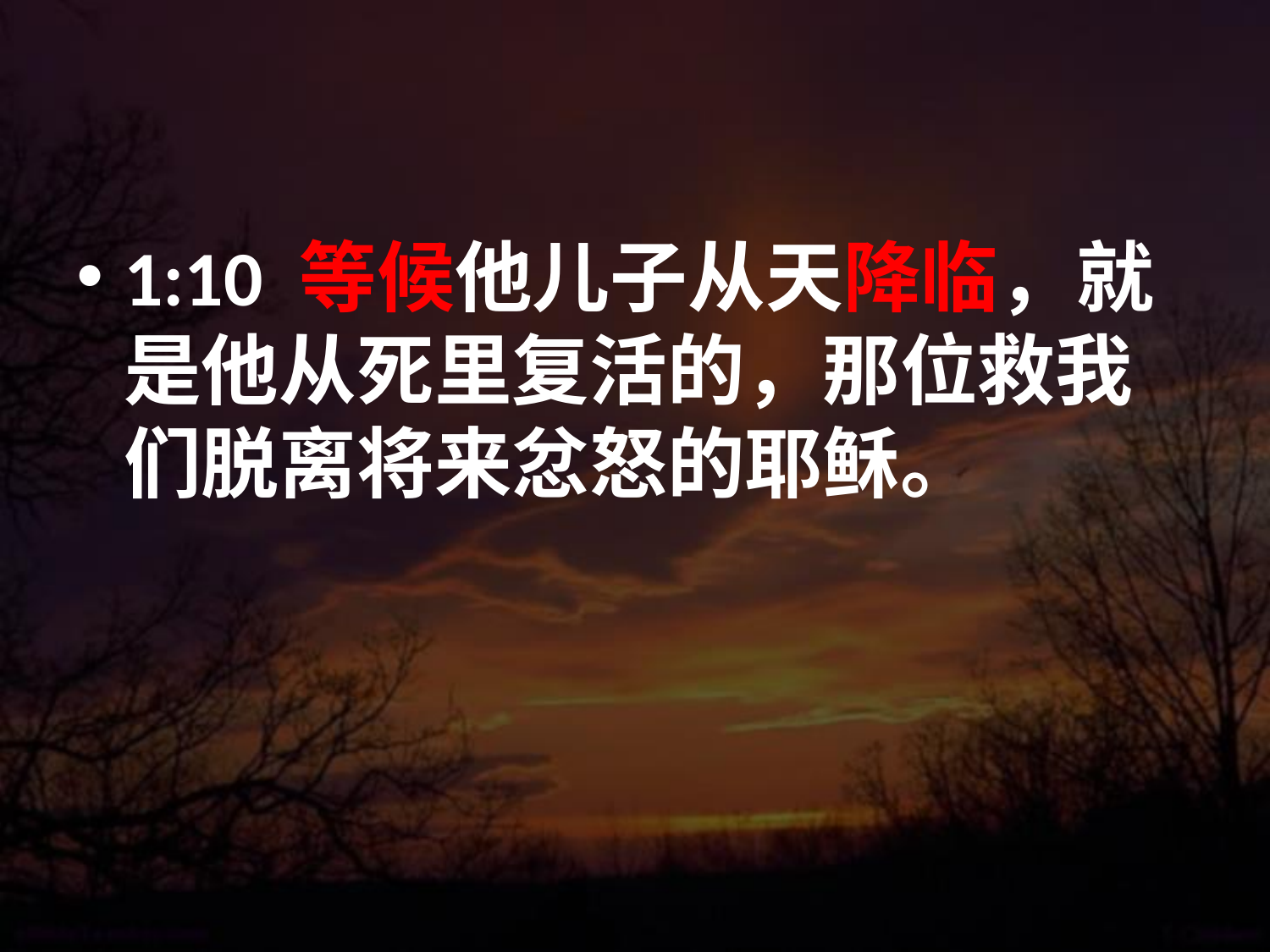

#
1:10 等候他儿子从天降临，就是他从死里复活的，那位救我们脱离将来忿怒的耶稣。